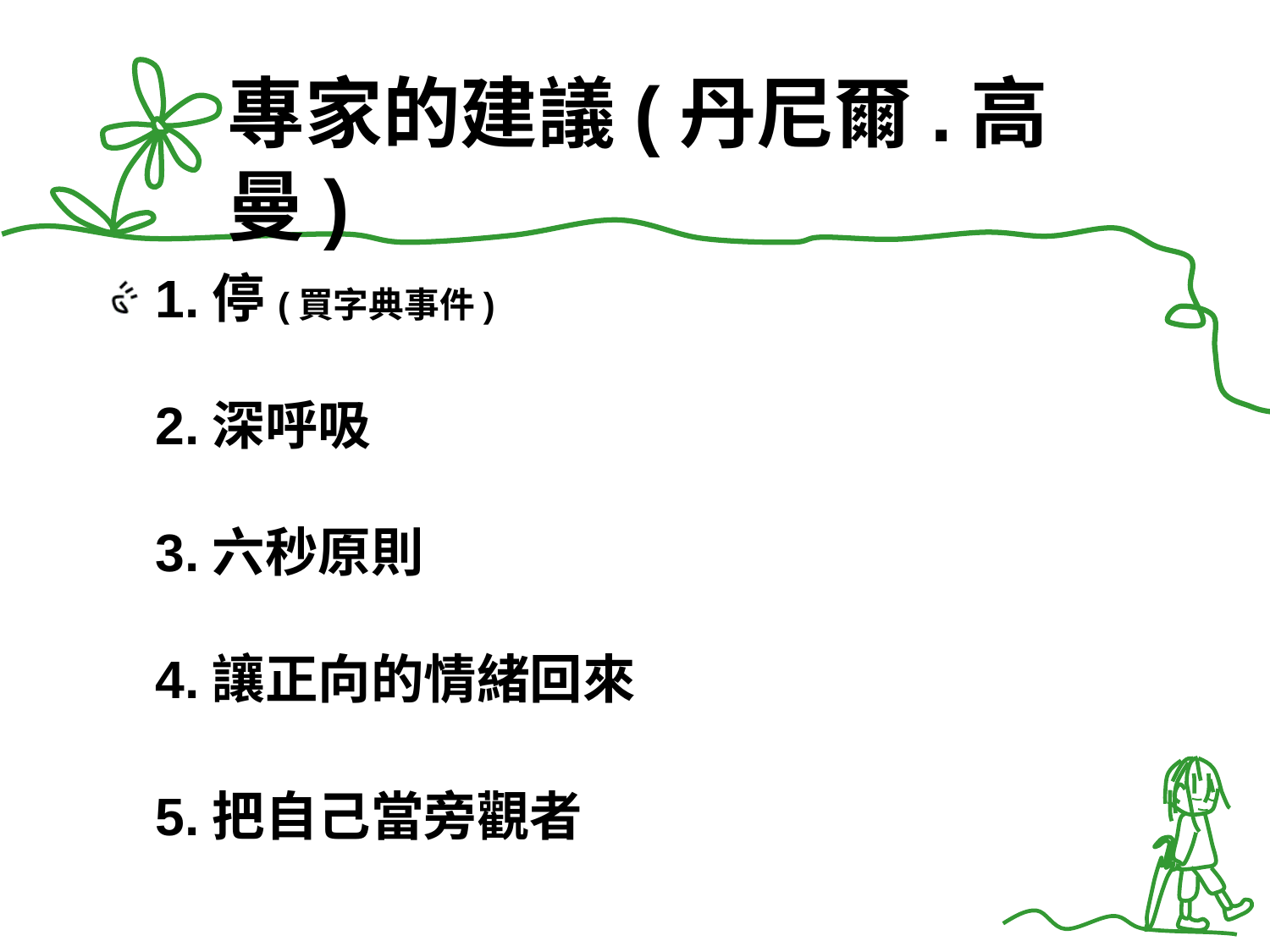

# 專家的建議(丹尼爾.高曼)
1.停(買字典事件)
2.深呼吸
3.六秒原則
4.讓正向的情緒回來
5.把自己當旁觀者